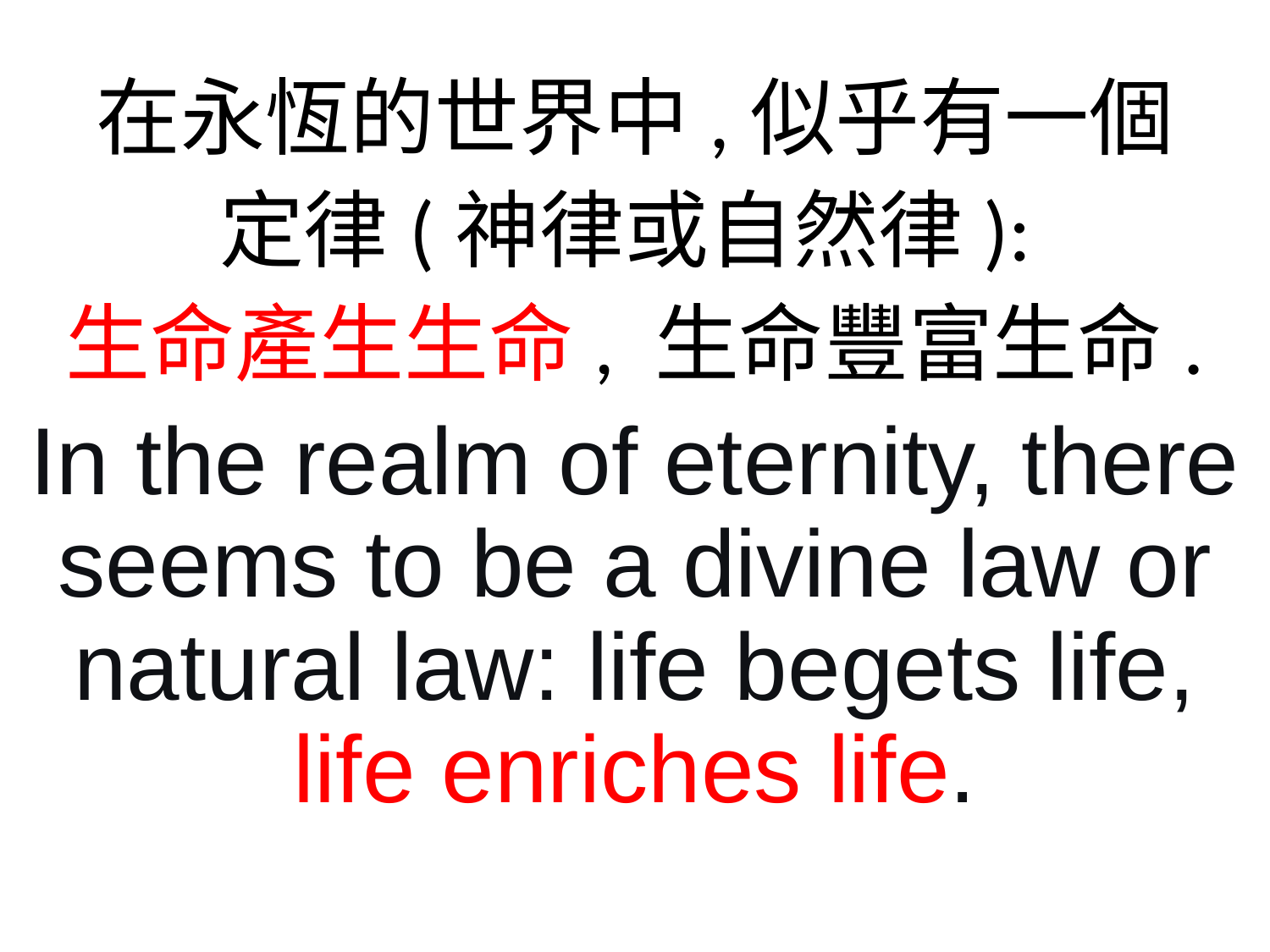

在永恆的世界中,似乎有一個
定律(神律或自然律):
生命產生生命, 生命豐富生命.
In the realm of eternity, there seems to be a divine law or natural law: life begets life, life enriches life.